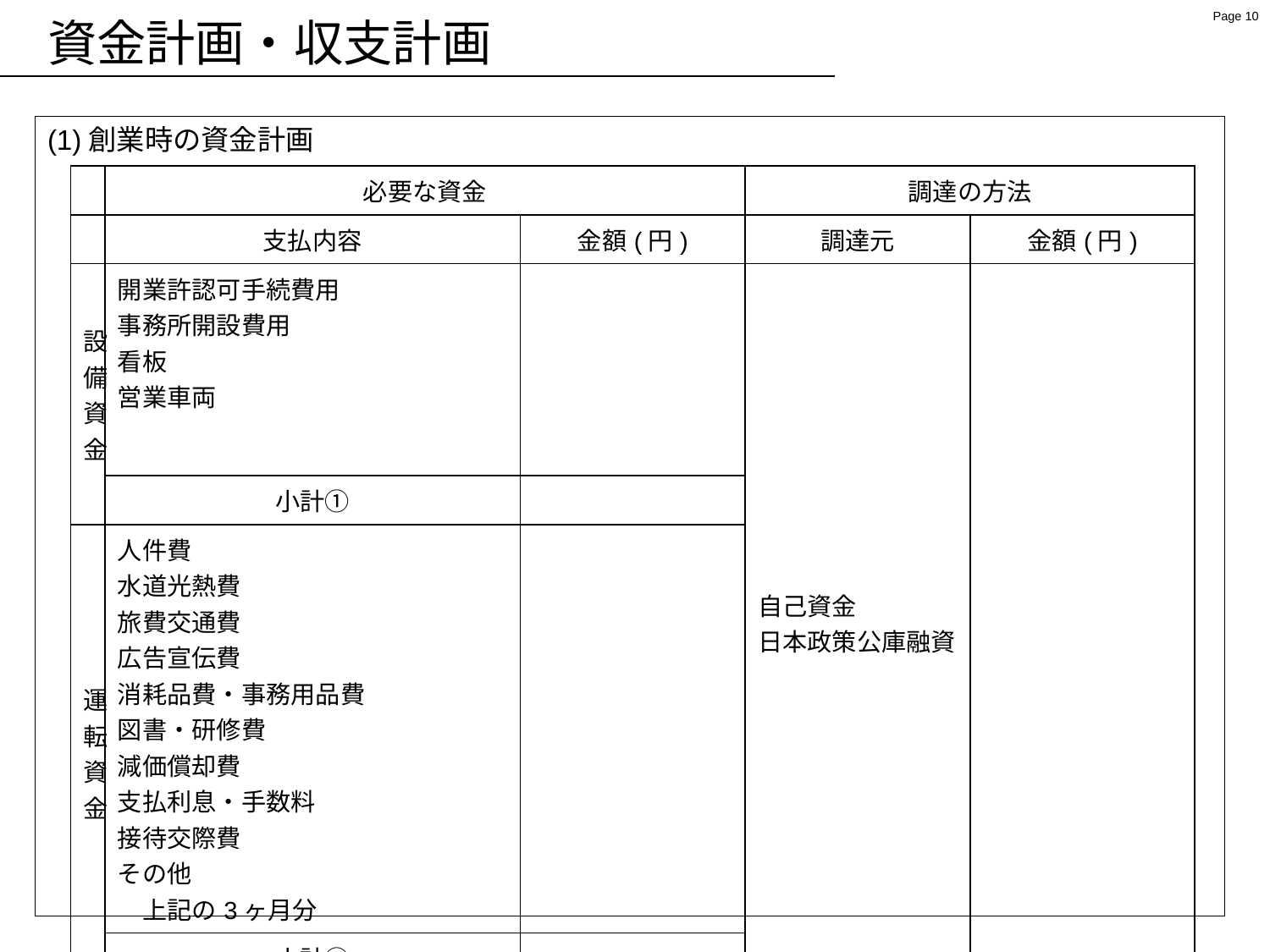

# 資金計画・収支計画
(1)創業時の資金計画
|  | 必要な資金 |  | 調達の方法 |  |
| --- | --- | --- | --- | --- |
|  | 支払内容 | 金額(円) | 調達元 | 金額(円) |
| 設備資金 | 開業許認可手続費用 事務所開設費用 看板 営業車両 |  | 自己資金 日本政策公庫融資 |  |
|  | 小計① |  |  |  |
| 運転資金 | 人件費 水道光熱費 旅費交通費 広告宣伝費 消耗品費・事務用品費 図書・研修費 減価償却費 支払利息・手数料 接待交際費 その他 　上記の3ヶ月分 |  |  |  |
|  | 小計② |  |  |  |
| 必要運転資金(①+②) |  |  | 調達資金合計 |  |